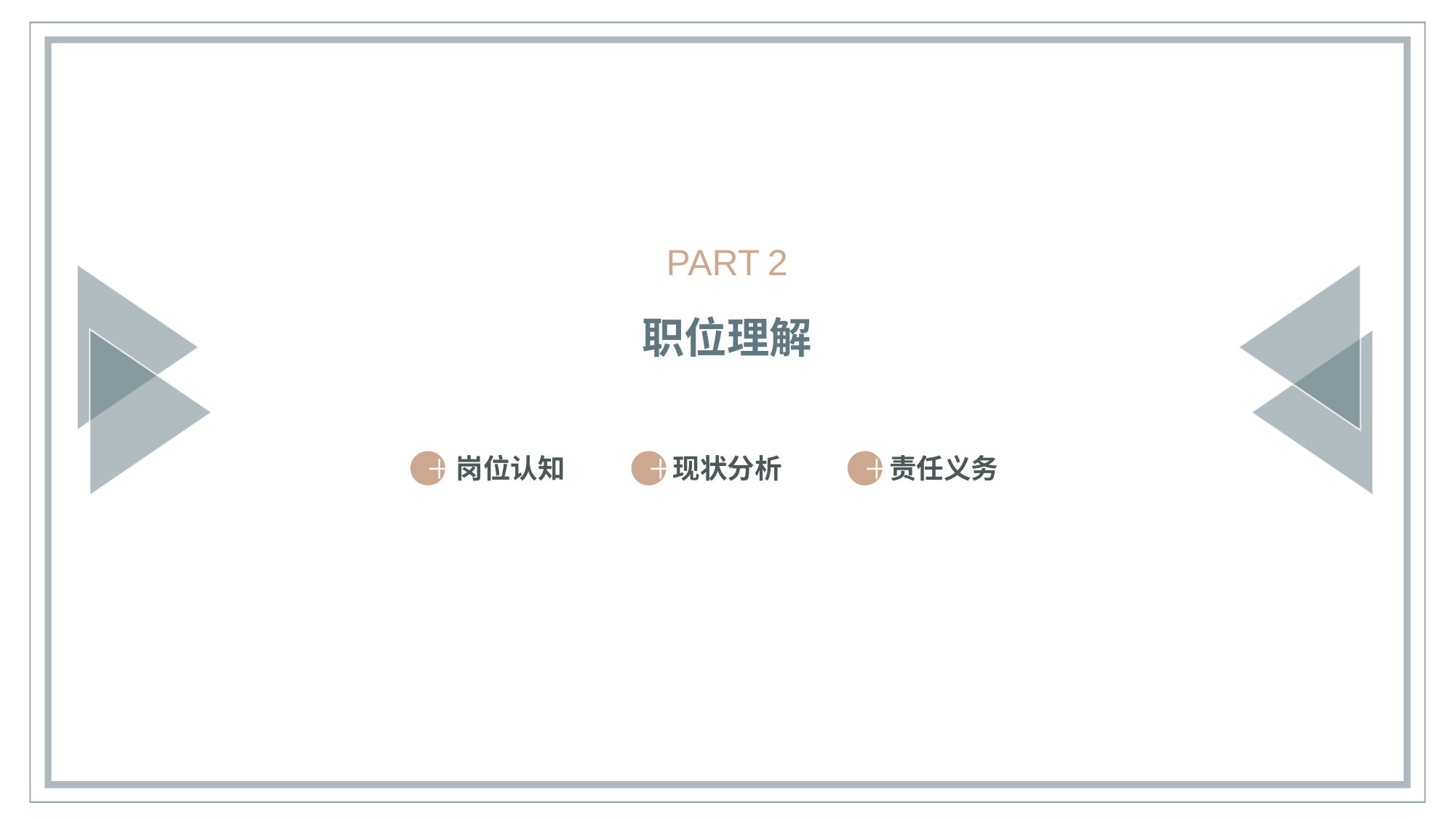

PART 2
职位理解
岗位认知
现状分析
责任义务
＋
＋
＋